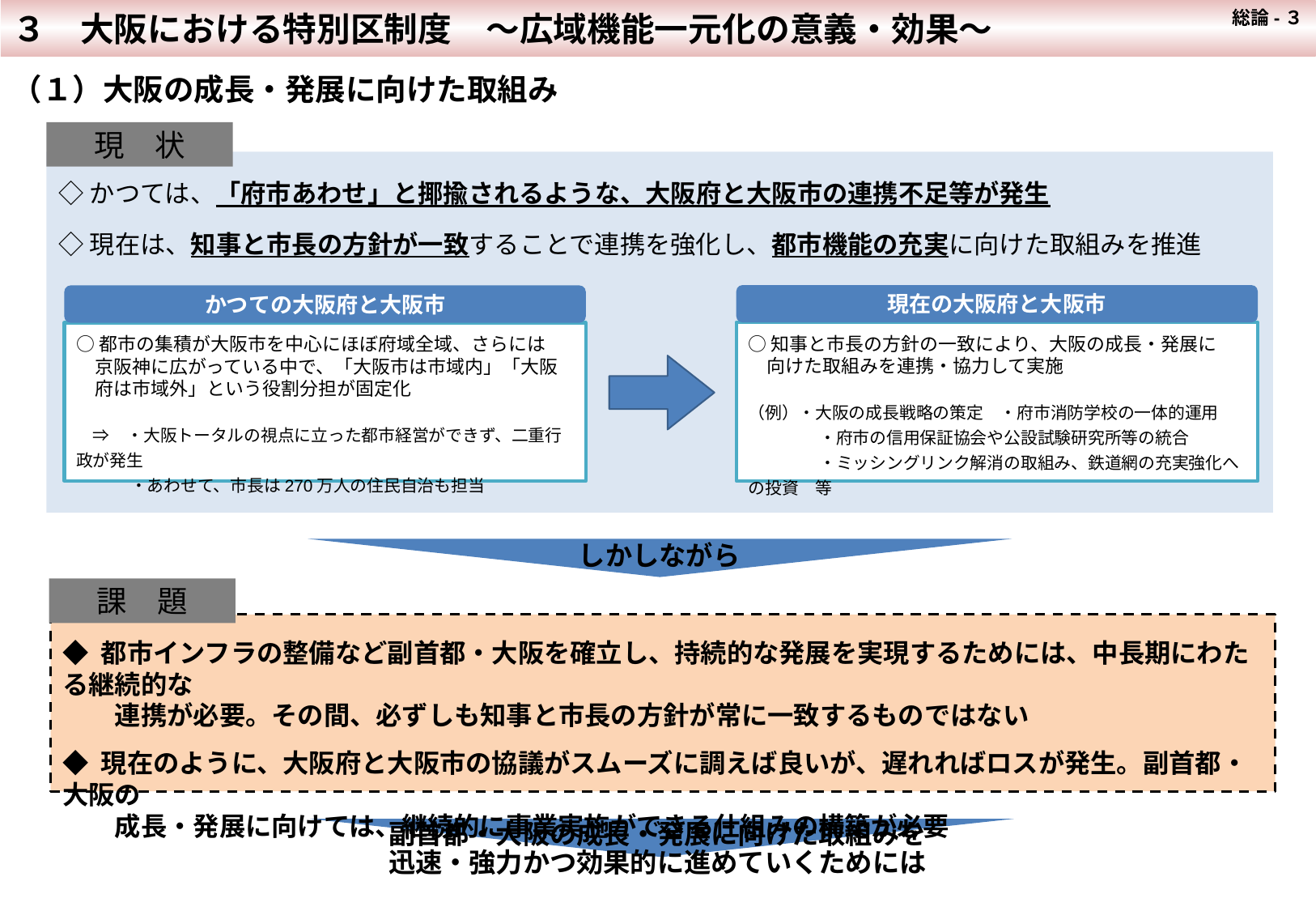

３　大阪における特別区制度　～広域機能一元化の意義・効果～
 総論-３
（１）大阪の成長・発展に向けた取組み
現　状

◇かつては、「府市あわせ」と揶揄されるような、大阪府と大阪市の連携不足等が発生

◇現在は、知事と市長の方針が一致することで連携を強化し、都市機能の充実に向けた取組みを推進

現在の大阪府と大阪市

○知事と市長の方針の一致により、大阪の成長・発展に
　向けた取組みを連携・協力して実施

（例）・大阪の成長戦略の策定　・府市消防学校の一体的運用
　　　　 ・府市の信用保証協会や公設試験研究所等の統合
　　　　 ・ミッシングリンク解消の取組み、鉄道網の充実強化への投資　等
かつての大阪府と大阪市

○都市の集積が大阪市を中心にほぼ府域全域、さらには
　京阪神に広がっている中で、「大阪市は市域内」「大阪
　府は市域外」という役割分担が固定化

　⇒　・大阪トータルの視点に立った都市経営ができず、二重行政が発生
　 　　・あわせて、市長は270万人の住民自治も担当

しかしながら

課　題

◆ 都市インフラの整備など副首都・大阪を確立し、持続的な発展を実現するためには、中長期にわたる継続的な
　　連携が必要。その間、必ずしも知事と市長の方針が常に一致するものではない

◆ 現在のように、大阪府と大阪市の協議がスムーズに調えば良いが、遅れればロスが発生。副首都・大阪の
　　成長・発展に向けては、継続的に事業実施ができる仕組みの構築が必要

副首都・大阪の成長・発展に向けた取組みを
迅速・強力かつ効果的に進めていくためには